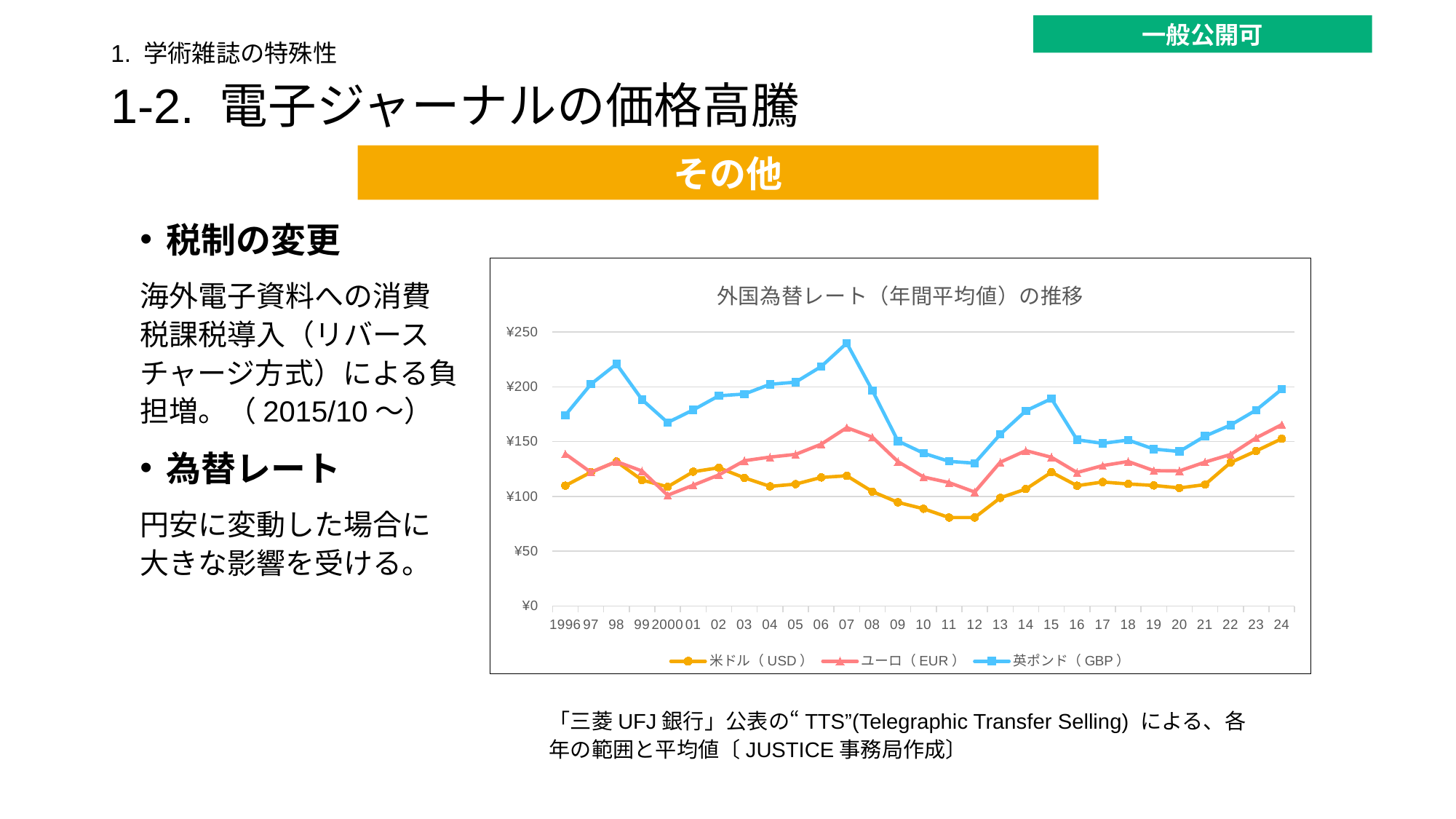

一般公開可
1. 学術雑誌の特殊性

# 1-2. 電子ジャーナルの価格高騰
その他
税制の変更
海外電子資料への消費税課税導入（リバースチャージ方式）による負担増。（2015/10～）
為替レート
円安に変動した場合に大きな影響を受ける。

### Chart: 外国為替レート（年間平均値）の推移

| Category | 米ドル（USD） | ユーロ（EUR） | 英ポンド（GBP） |
|---|---|---|---|
| 1996 | 109.84 | 138.86 | 174.11 |
| 97 | 122.07 | 122.07 | 202.42 |
| 98 | 131.89 | 131.89 | 220.84 |
| 99 | 114.96 | 123.22 | 188.34 |
| 2000 | 108.83 | 101.13 | 167.47 |
| 01 | 122.58821138211381 | 110.27739837398381 | 179.02943089430894 |
| 02 | 126.17703252032527 | 119.63138211382122 | 191.8902032520325 |
| 03 | 116.99804081632654 | 132.64714285714288 | 193.42791836734702 |
| 04 | 109.23 | 135.94 | 202.35 |
| 05 | 111.25934693877547 | 138.41571428571422 | 204.3015102040816 |
| 06 | 117.38 | 147.7 | 218.53 |
| 07 | 118.85 | 162.81 | 239.91 |
| 08 | 104.48 | 154.15 | 196.72 |
| 09 | 94.65 | 131.85 | 150.6 |
| 10 | 88.79 | 117.77 | 139.52 |
| 11 | 80.8 | 112.63 | 132.02 |
| 12 | 80.81 | 104.05 | 130.44 |
| 13 | 98.73 | 131.28 | 156.78 |
| 14 | 106.79 | 141.85 | 178.18 |
| 15 | 122.1 | 135.81 | 189.19 |
| 16 | 109.84 | 121.83 | 151.72 |
| 17 | 113.16060728744937 | 128.1988259109311 | 148.4933603238866 |
| 18 | 111.42999999999999 | 131.92416666666668 | 151.47666666666666 |
| 19 | 110.05416666666669 | 123.57416666666666 | 143.26 |
| 20 | 107.81666666666666 | 123.31 | 141.08083333333335 |
| 21 | 110.80166666666666 | 131.38833333333332 | 155.07333333333332 |
| 22 | 130.96300000000002 | 138.339 | 165.152 |
| 23 | 141.56 | 153.5 | 178.86 |
| 24 | 152.69 | 165.55 | 197.85 |
「三菱UFJ銀行」公表の“TTS”(Telegraphic Transfer Selling) による、各年の範囲と平均値〔JUSTICE事務局作成〕